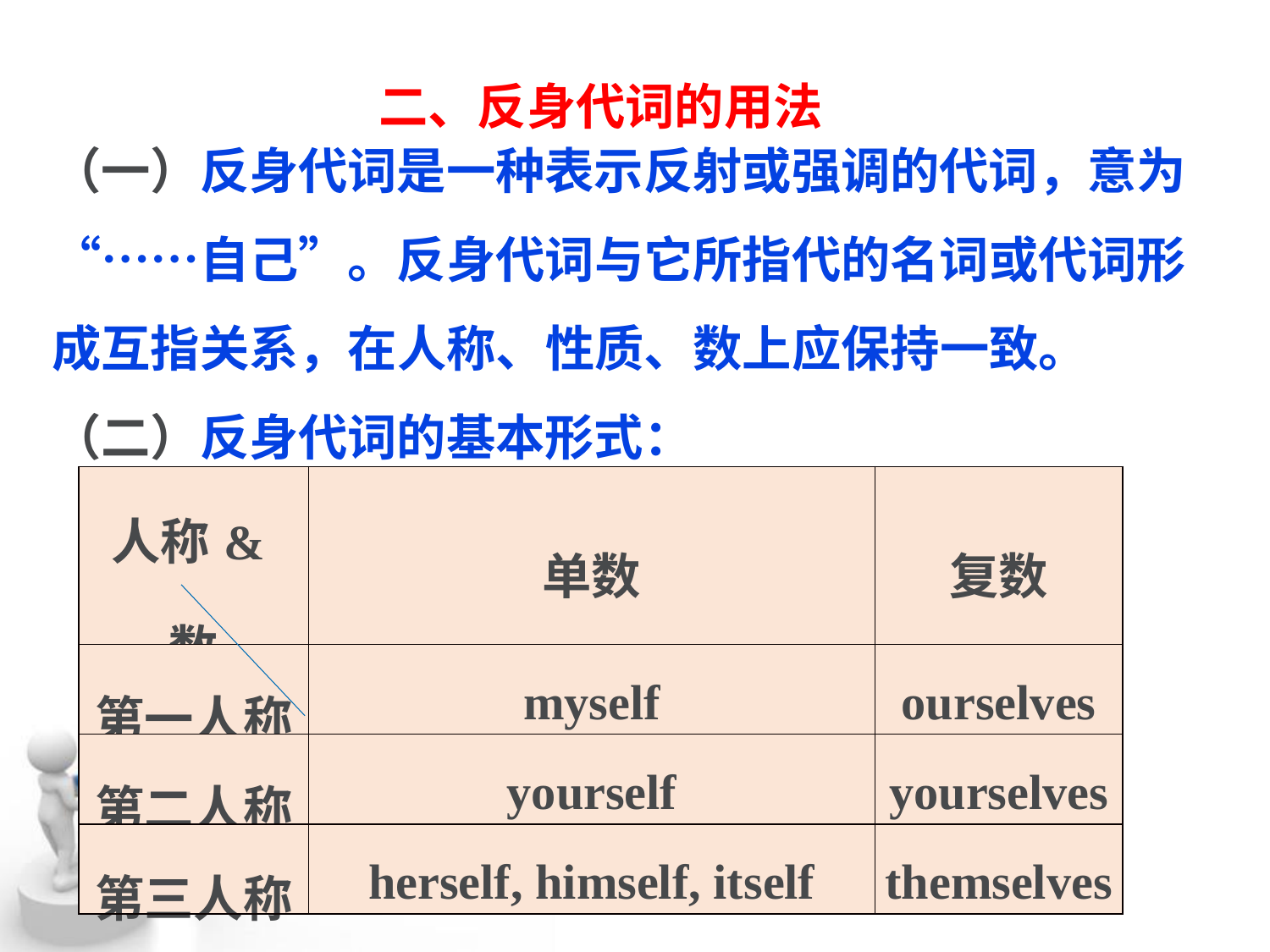

二、反身代词的用法
（一）反身代词是一种表示反射或强调的代词，意为“……自己”。反身代词与它所指代的名词或代词形 成互指关系，在人称、性质、数上应保持一致。
（二）反身代词的基本形式：

| 人称&数 | 单数 | 复数 |
| --- | --- | --- |
| 第一人称 | myself | ourselves |
| 第二人称 | yourself | yourselves |
| 第三人称 | herself, himself, itself | themselves |